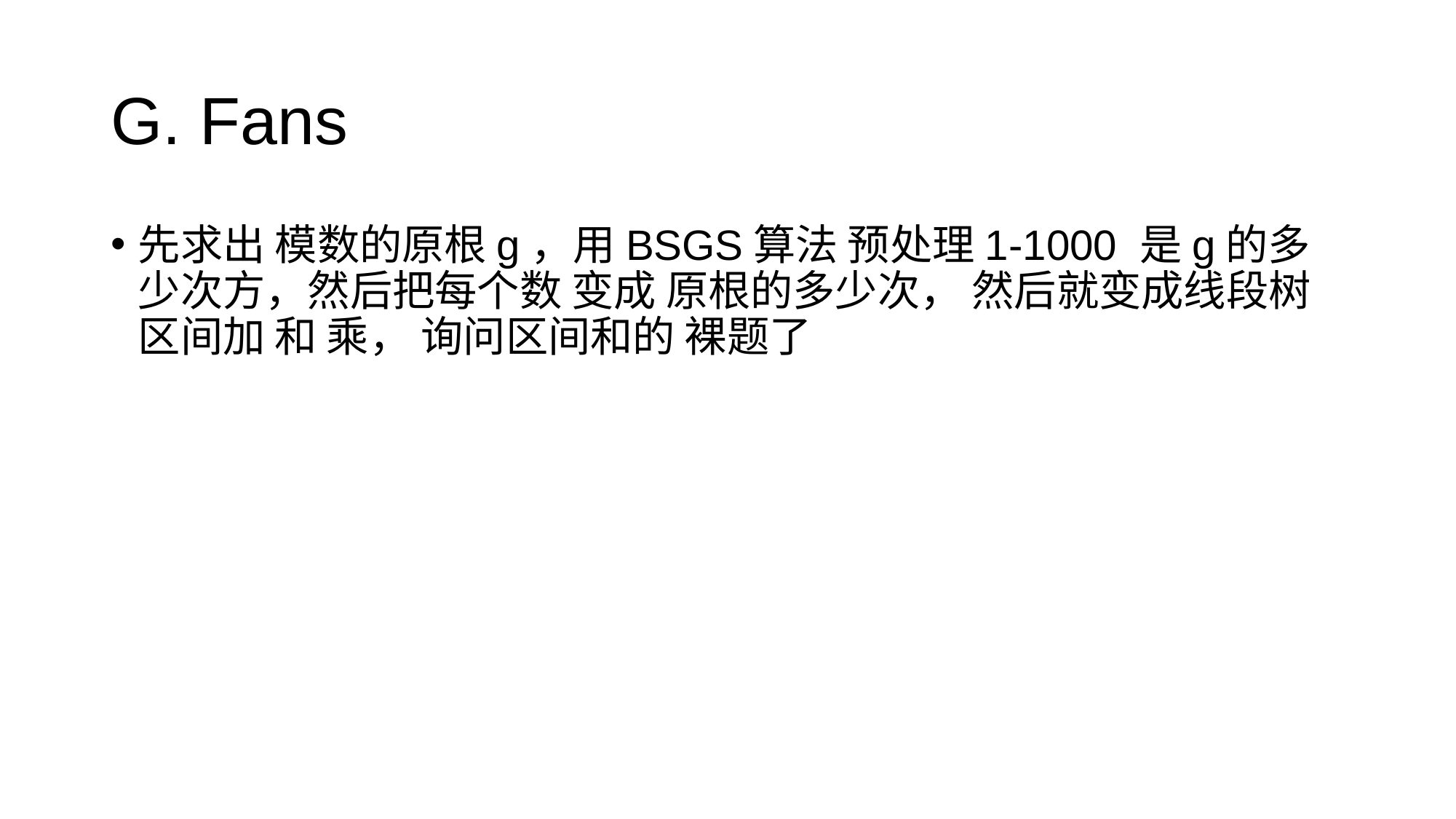

# G. Fans
先求出 模数的原根g，用BSGS算法 预处理1-1000 是g的多少次方，然后把每个数 变成 原根的多少次， 然后就变成线段树 区间加 和 乘， 询问区间和的 裸题了